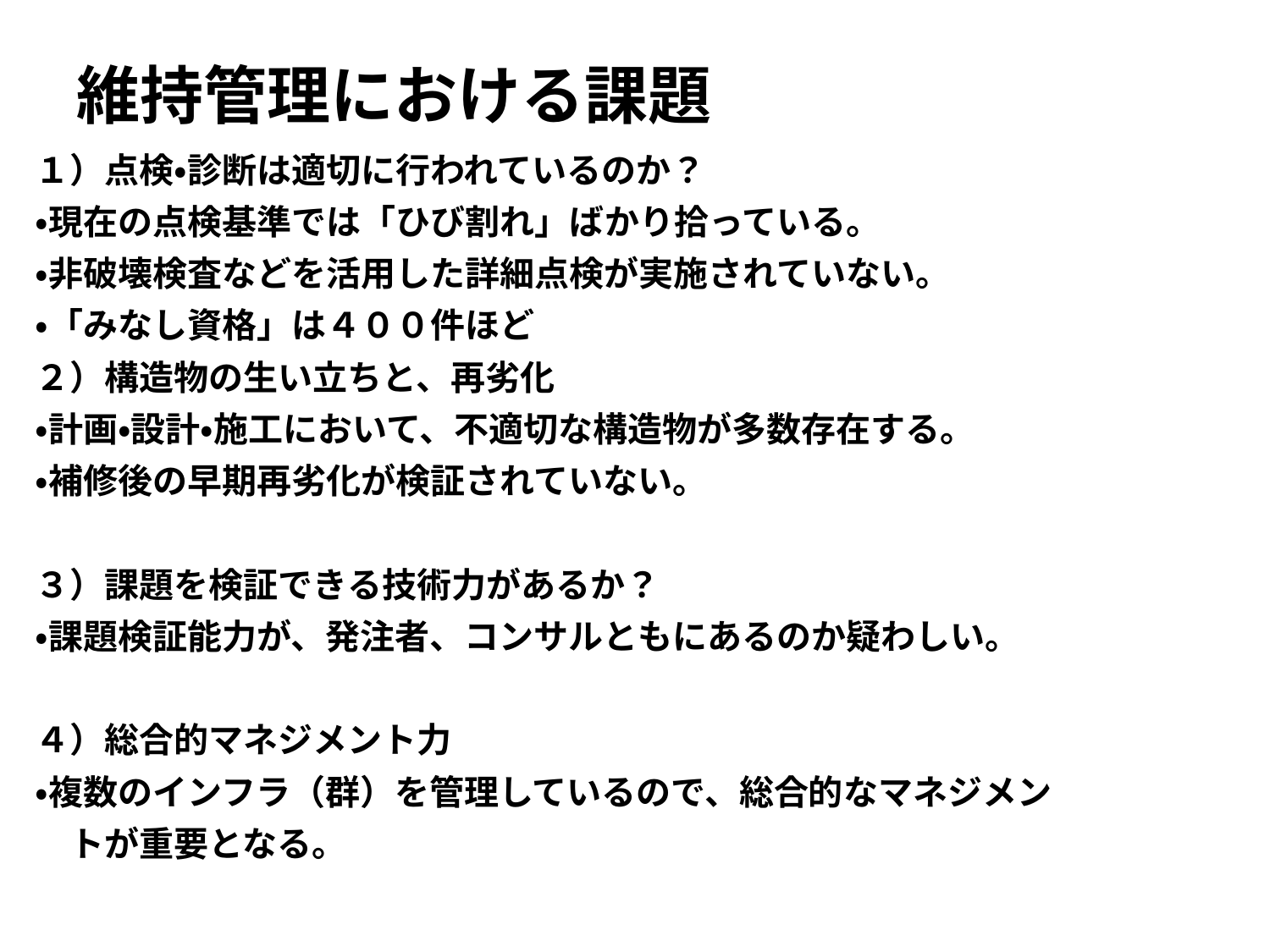

# 維持管理における課題
１）点検・診断は適切に行われているのか？
・現在の点検基準では「ひび割れ」ばかり拾っている。
・非破壊検査などを活用した詳細点検が実施されていない。
・「みなし資格」は４００件ほど
２）構造物の生い立ちと、再劣化
・計画・設計・施工において、不適切な構造物が多数存在する。
・補修後の早期再劣化が検証されていない。

３）課題を検証できる技術力があるか？
・課題検証能力が、発注者、コンサルともにあるのか疑わしい。

４）総合的マネジメント力
・複数のインフラ（群）を管理しているので、総合的なマネジメン
　トが重要となる。